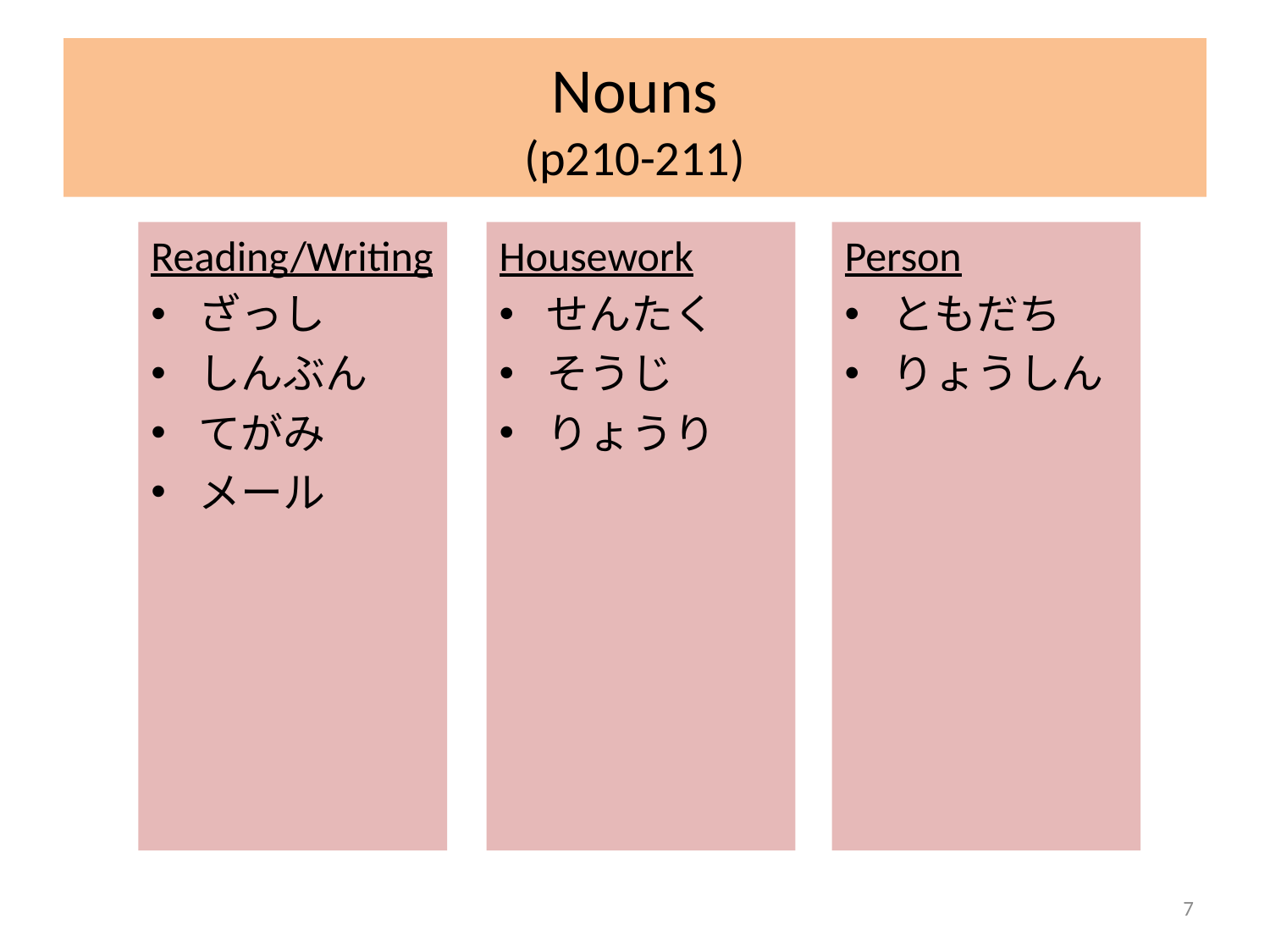

# Nouns (p210-211)
Reading/Writing
ざっし
しんぶん
てがみ
メール

Housework
せんたく
そうじ
りょうり
Person
ともだち
りょうしん
7